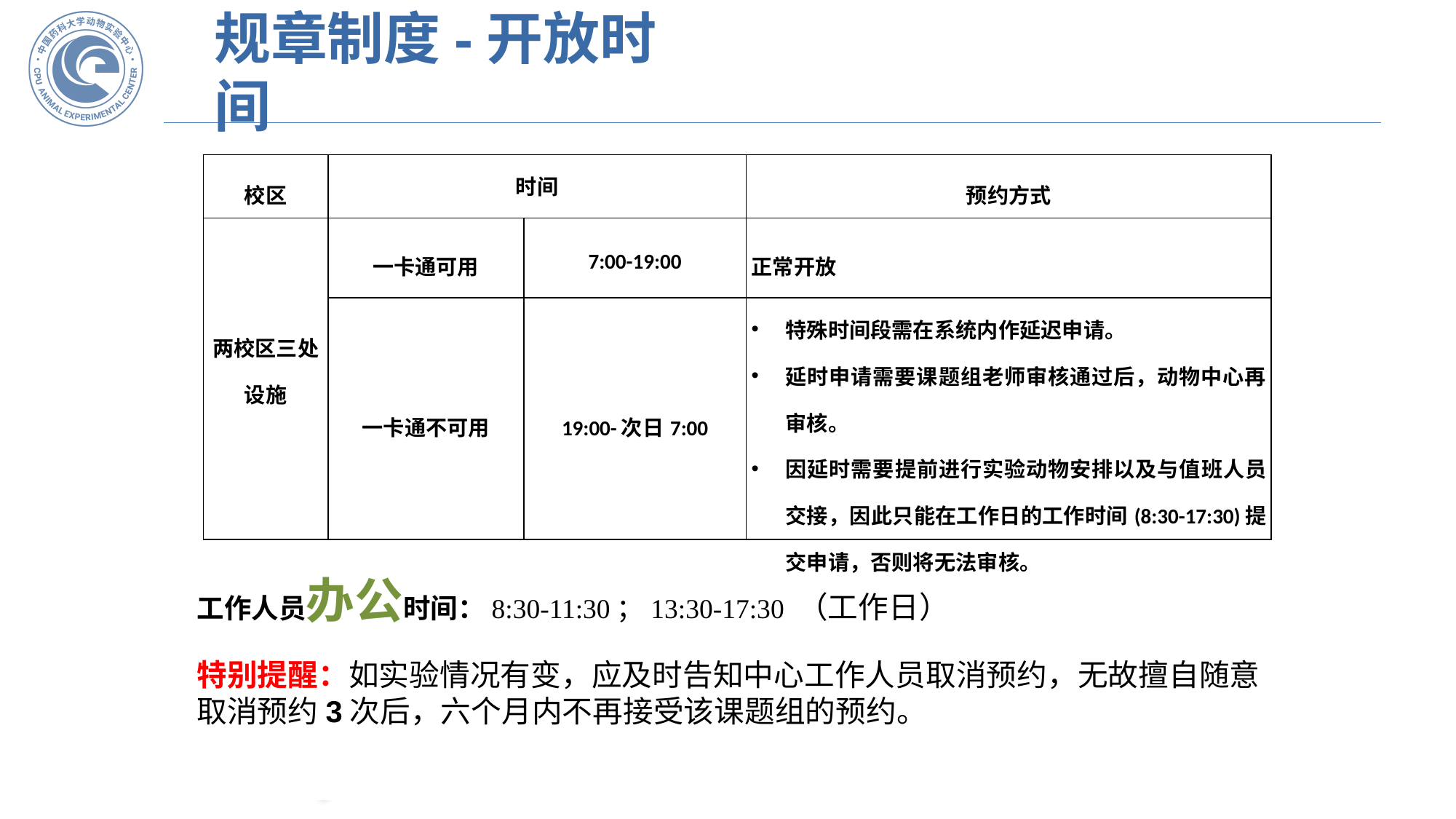

# 规章制度-开放时间
| 校区 | 时间 |  | 预约方式 |
| --- | --- | --- | --- |
| 两校区三处设施 | 一卡通可用 | 7:00-19:00 | 正常开放 |
|  | 一卡通不可用 | 19:00-次日7:00 | 特殊时间段需在系统内作延迟申请。 延时申请需要课题组老师审核通过后，动物中心再审核。 因延时需要提前进行实验动物安排以及与值班人员交接，因此只能在工作日的工作时间(8:30-17:30)提交申请，否则将无法审核。 |

工作人员办公时间：8:30-11:30；13:30-17:30 （工作日）

特别提醒：如实验情况有变，应及时告知中心工作人员取消预约，无故擅自随意取消预约3次后，六个月内不再接受该课题组的预约。